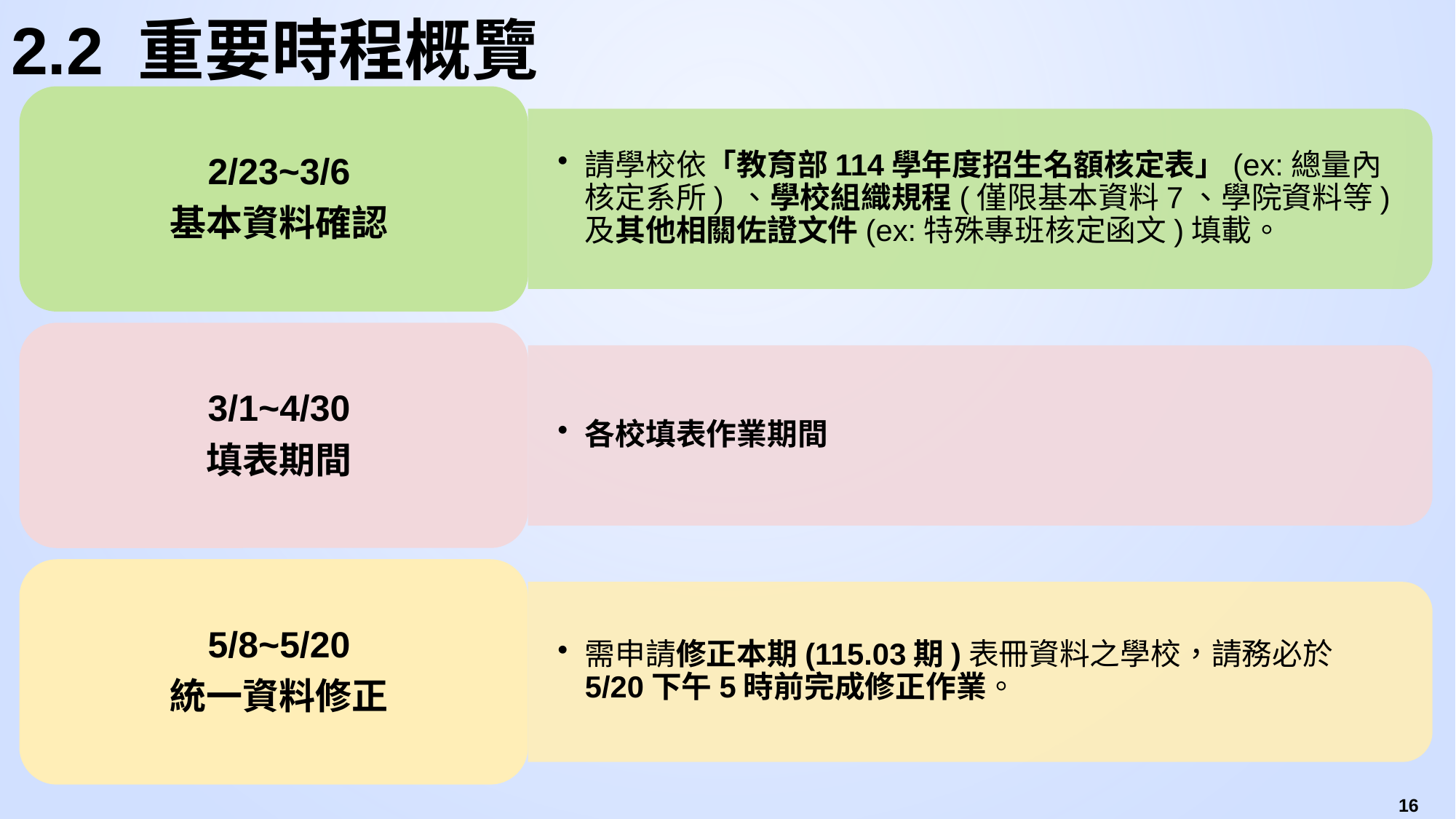

# 2.2 重要時程概覽
請學校依「教育部114學年度招生名額核定表」(ex:總量內核定系所) 、學校組織規程(僅限基本資料7、學院資料等)及其他相關佐證文件(ex:特殊專班核定函文)填載。
2/23~3/6
基本資料確認
各校填表作業期間
3/1~4/30
填表期間
需申請修正本期(115.03期)表冊資料之學校，請務必於5/20下午5時前完成修正作業。
5/8~5/20
統一資料修正